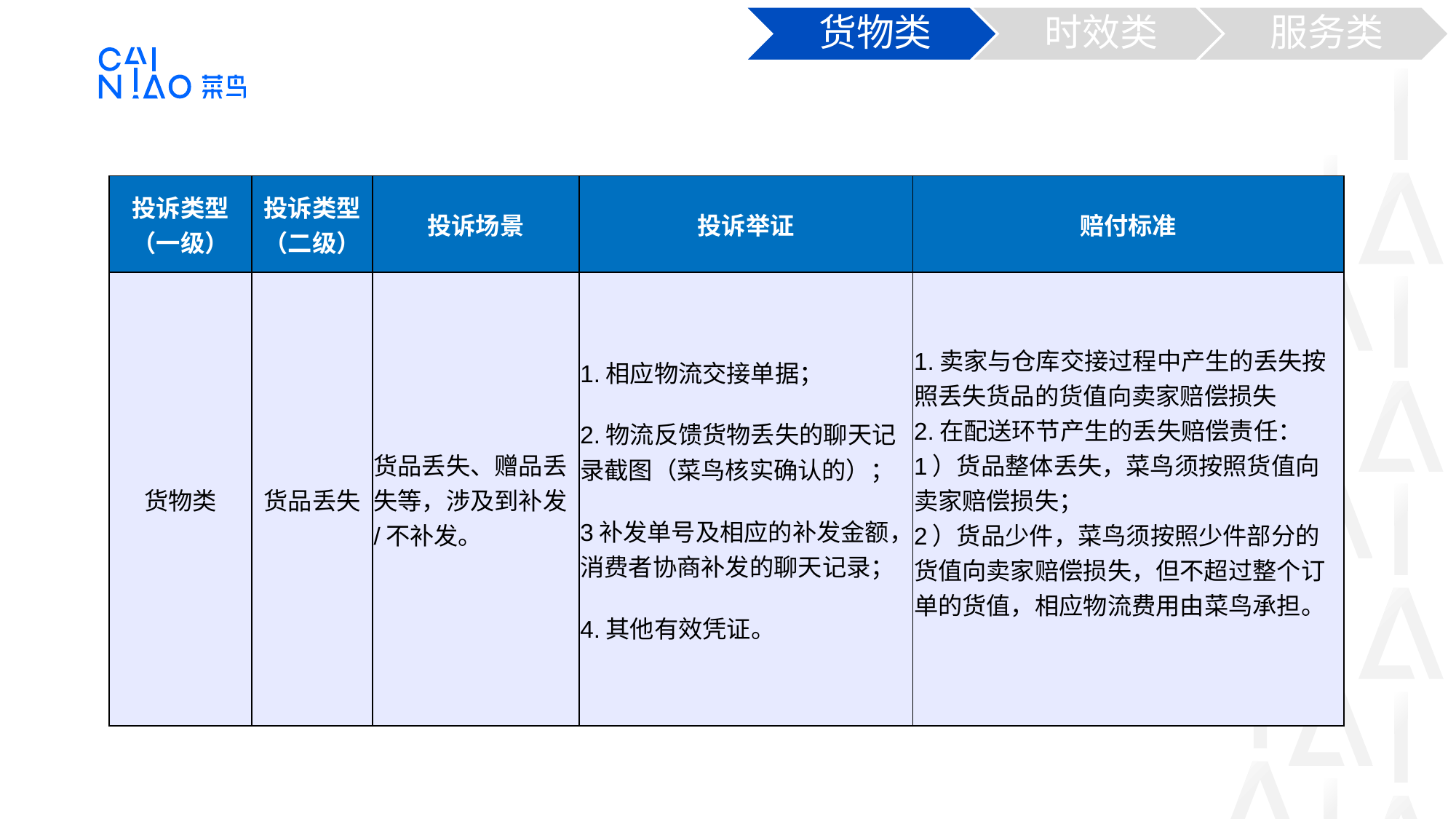

货物类
时效类
服务类
| 投诉类型（一级） | 投诉类型（二级） | 投诉场景 | 投诉举证 | 赔付标准 |
| --- | --- | --- | --- | --- |
| 货物类 | 货品丢失 | 货品丢失、赠品丢失等，涉及到补发/不补发。 | 1.相应物流交接单据； 2.物流反馈货物丢失的聊天记录截图（菜鸟核实确认的）； 3补发单号及相应的补发金额，消费者协商补发的聊天记录； 4.其他有效凭证。 | 1.卖家与仓库交接过程中产生的丢失按照丢失货品的货值向卖家赔偿损失 2.在配送环节产生的丢失赔偿责任： 1）货品整体丢失，菜鸟须按照货值向卖家赔偿损失； 2）货品少件，菜鸟须按照少件部分的货值向卖家赔偿损失，但不超过整个订单的货值，相应物流费用由菜鸟承担。 |